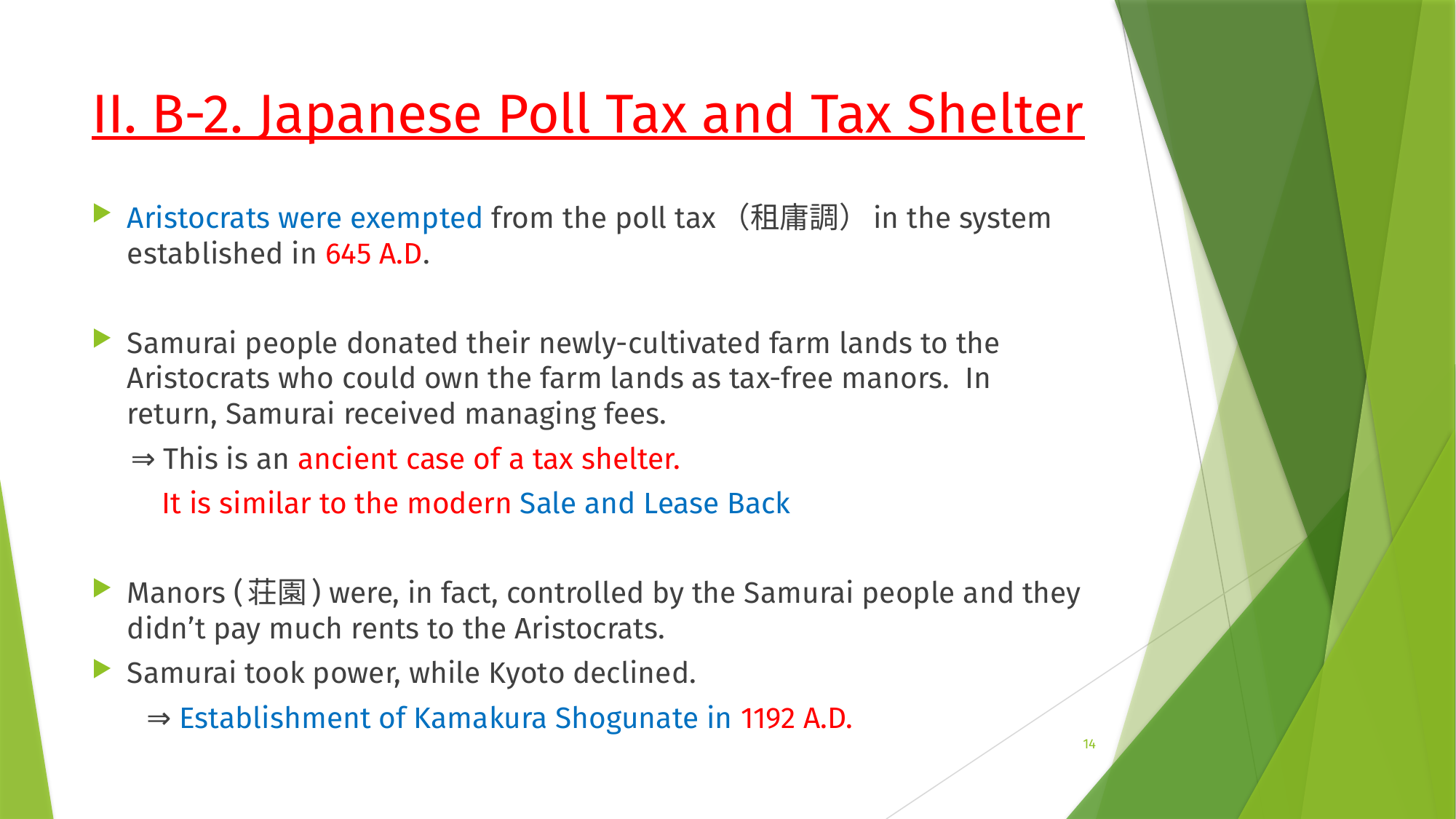

# II. B-2. Japanese Poll Tax and Tax Shelter
Aristocrats were exempted from the poll tax（租庸調）in the system established in 645 A.D.

Samurai people donated their newly-cultivated farm lands to the Aristocrats who could own the farm lands as tax-free manors.  In return, Samurai received managing fees.
     ⇒ This is an ancient case of a tax shelter.
         It is similar to the modern Sale and Lease Back

Manors (荘園) were, in fact, controlled by the Samurai people and they didn’t pay much rents to the Aristocrats.
Samurai took power, while Kyoto declined.
       ⇒ Establishment of Kamakura Shogunate in 1192 A.D.

14